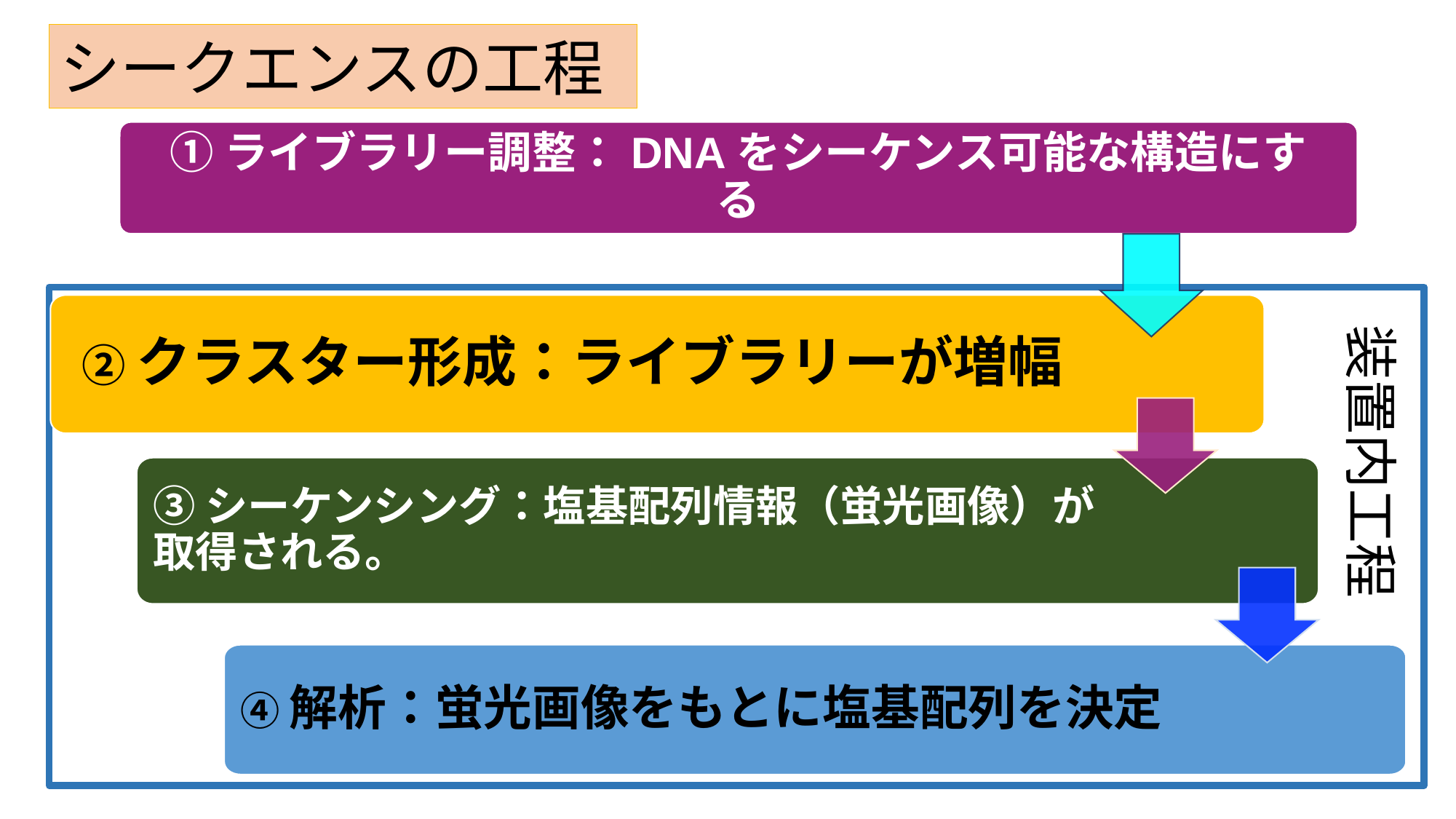

シークエンスの工程

①ライブラリー調整：DNAをシーケンス可能な構造にする

②クラスター形成：ライブラリーが増幅

③シーケンシング：塩基配列情報（蛍光画像）が取得される。

④解析：蛍光画像をもとに塩基配列を決定
装置内工程